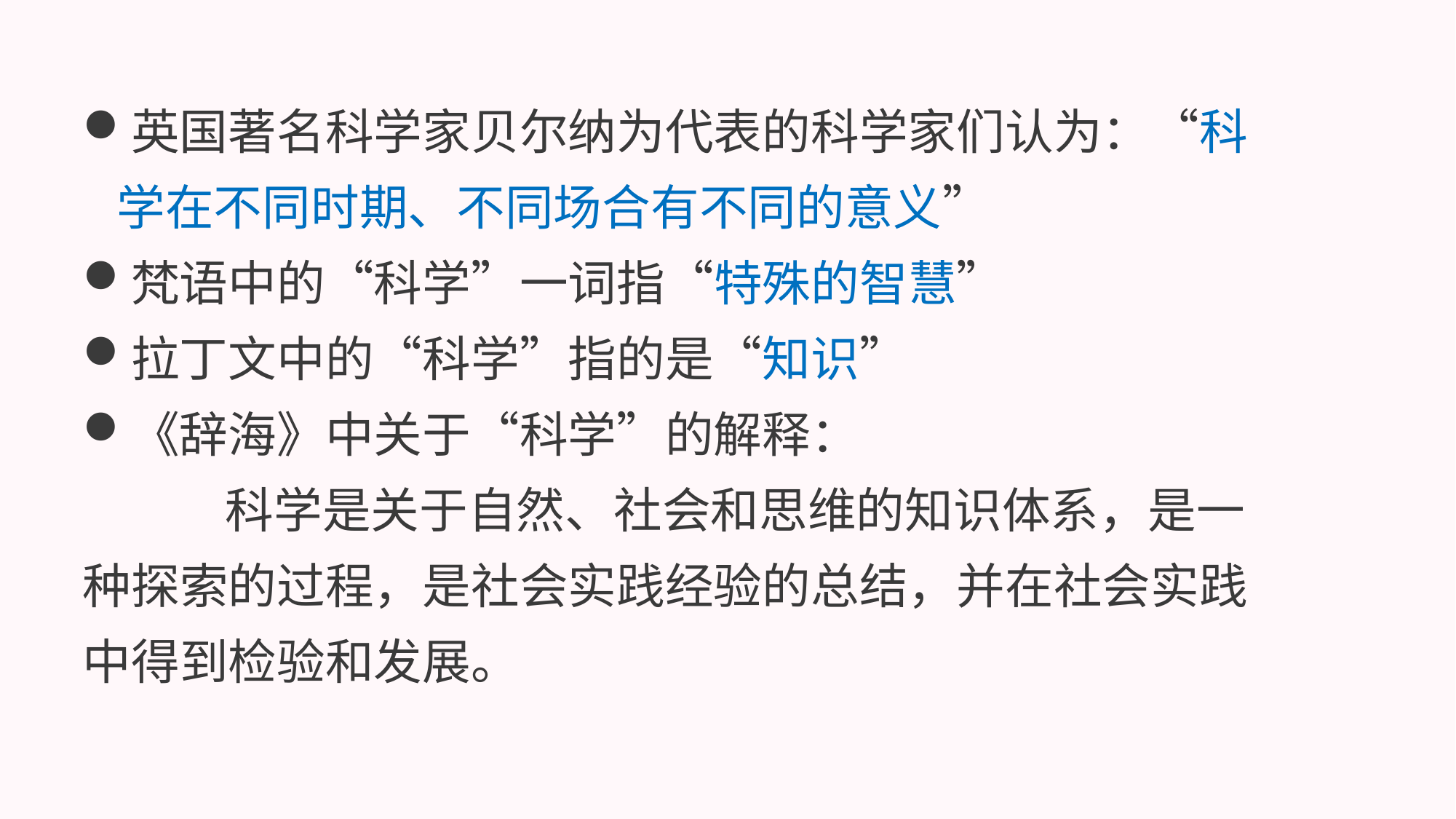

英国著名科学家贝尔纳为代表的科学家们认为：“科学在不同时期、不同场合有不同的意义”
梵语中的“科学”一词指“特殊的智慧”
拉丁文中的“科学”指的是“知识”
《辞海》中关于“科学”的解释：
            科学是关于自然、社会和思维的知识体系，是一种探索的过程，是社会实践经验的总结，并在社会实践中得到检验和发展。